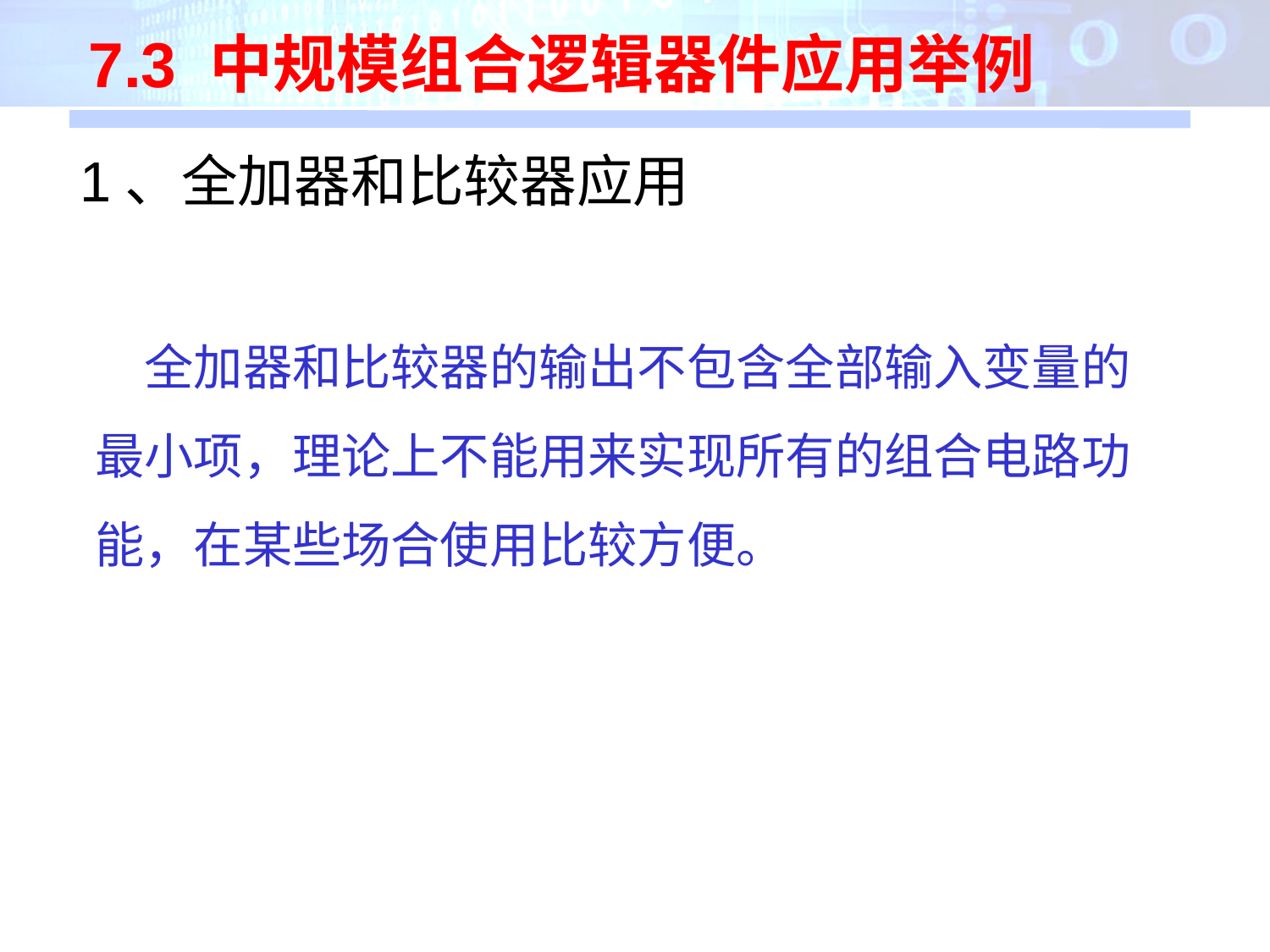

7.3 中规模组合逻辑器件应用举例
1、全加器和比较器应用
　全加器和比较器的输出不包含全部输入变量的最小项，理论上不能用来实现所有的组合电路功能，在某些场合使用比较方便。